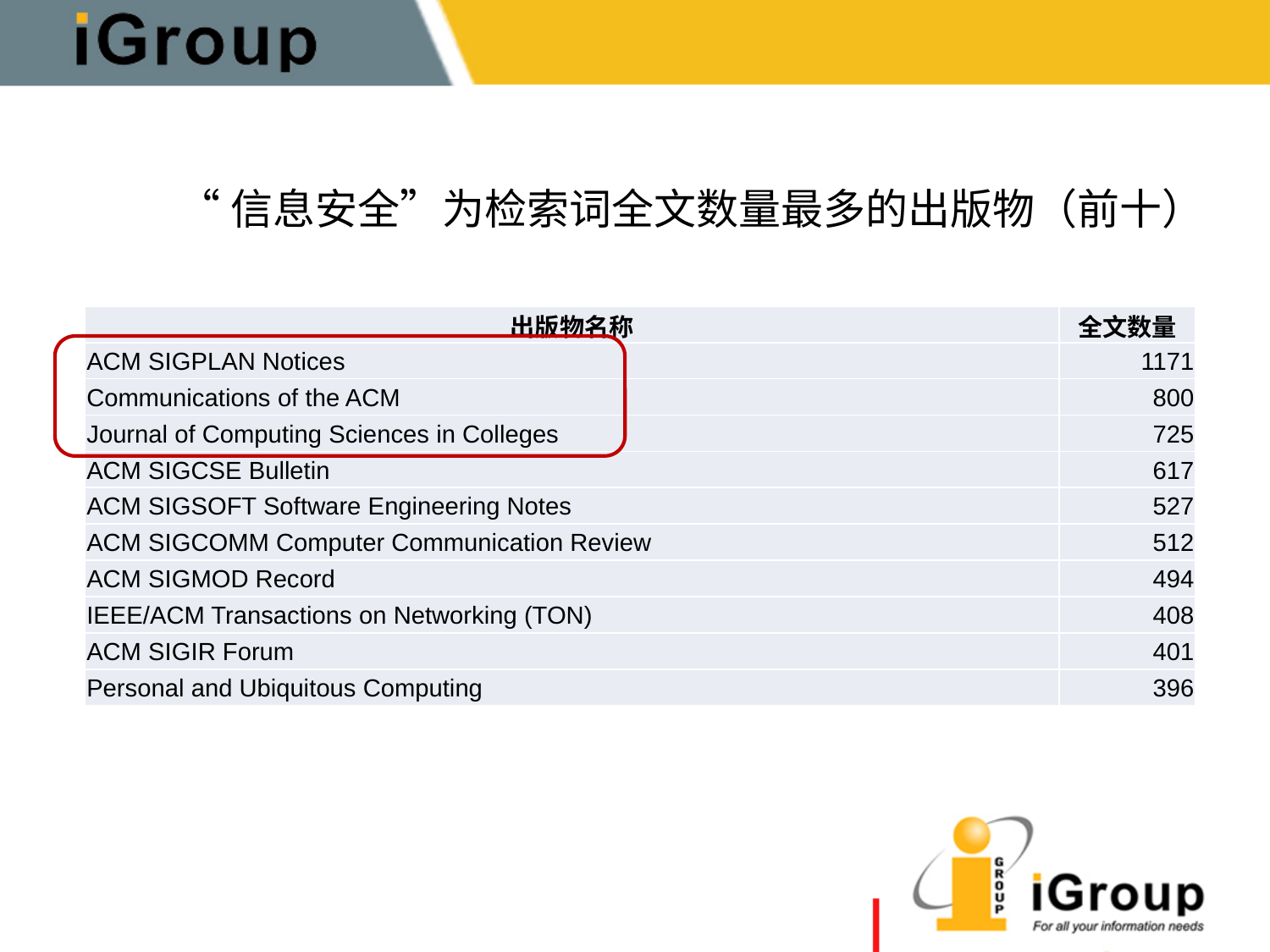

“信息安全”为检索词全文数量最多的出版物（前十）
| 出版物名称 | 全文数量 |
| --- | --- |
| ACM SIGPLAN Notices | 1171 |
| Communications of the ACM | 800 |
| Journal of Computing Sciences in Colleges | 725 |
| ACM SIGCSE Bulletin | 617 |
| ACM SIGSOFT Software Engineering Notes | 527 |
| ACM SIGCOMM Computer Communication Review | 512 |
| ACM SIGMOD Record | 494 |
| IEEE/ACM Transactions on Networking (TON) | 408 |
| ACM SIGIR Forum | 401 |
| Personal and Ubiquitous Computing | 396 |